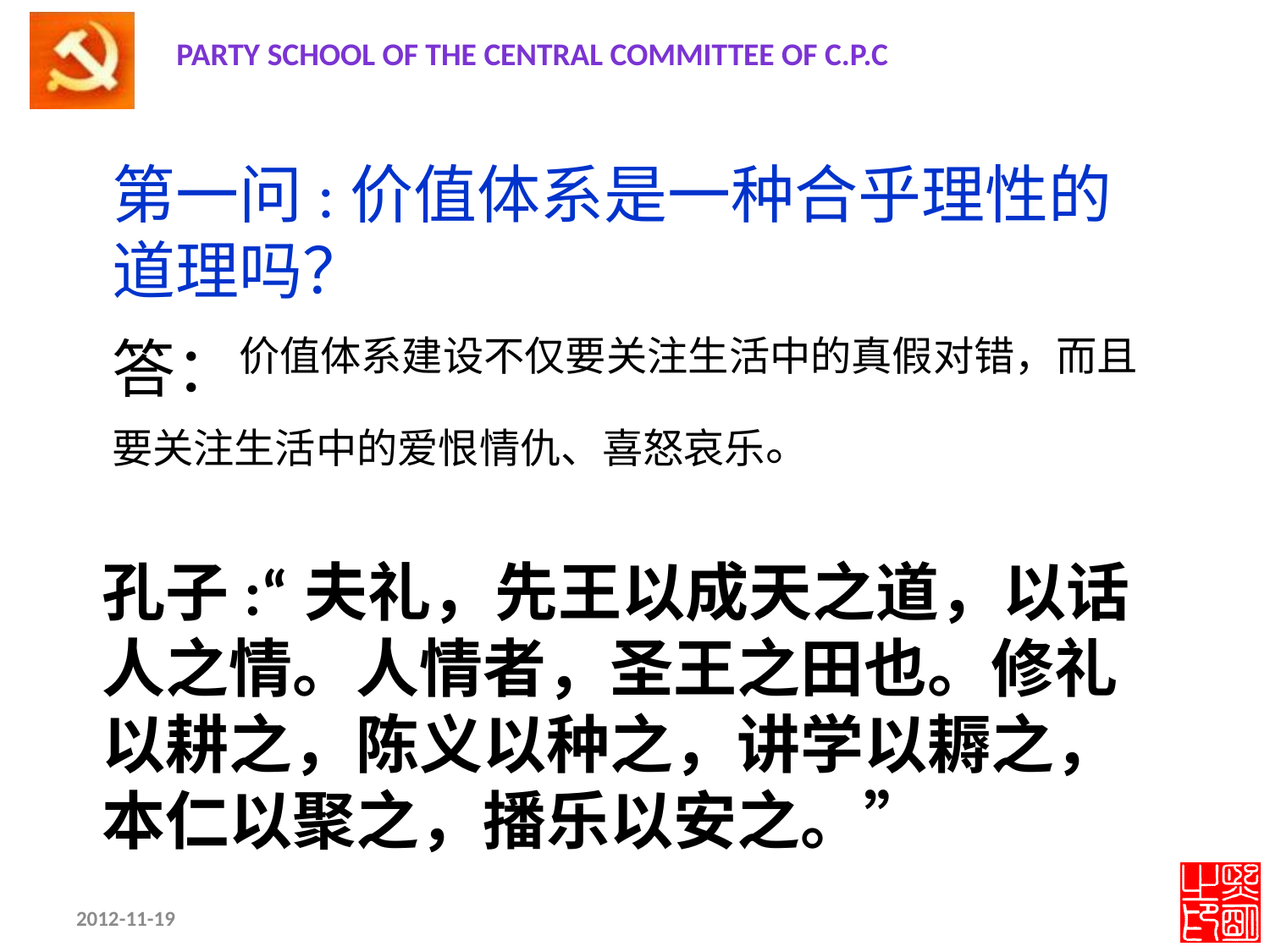

第一问:价值体系是一种合乎理性的道理吗？
答：价值体系建设不仅要关注生活中的真假对错，而且要关注生活中的爱恨情仇、喜怒哀乐。

# 孔子:“夫礼，先王以成天之道，以话人之情。人情者，圣王之田也。修礼以耕之，陈义以种之，讲学以耨之，本仁以聚之，播乐以安之。”
2012-11-19